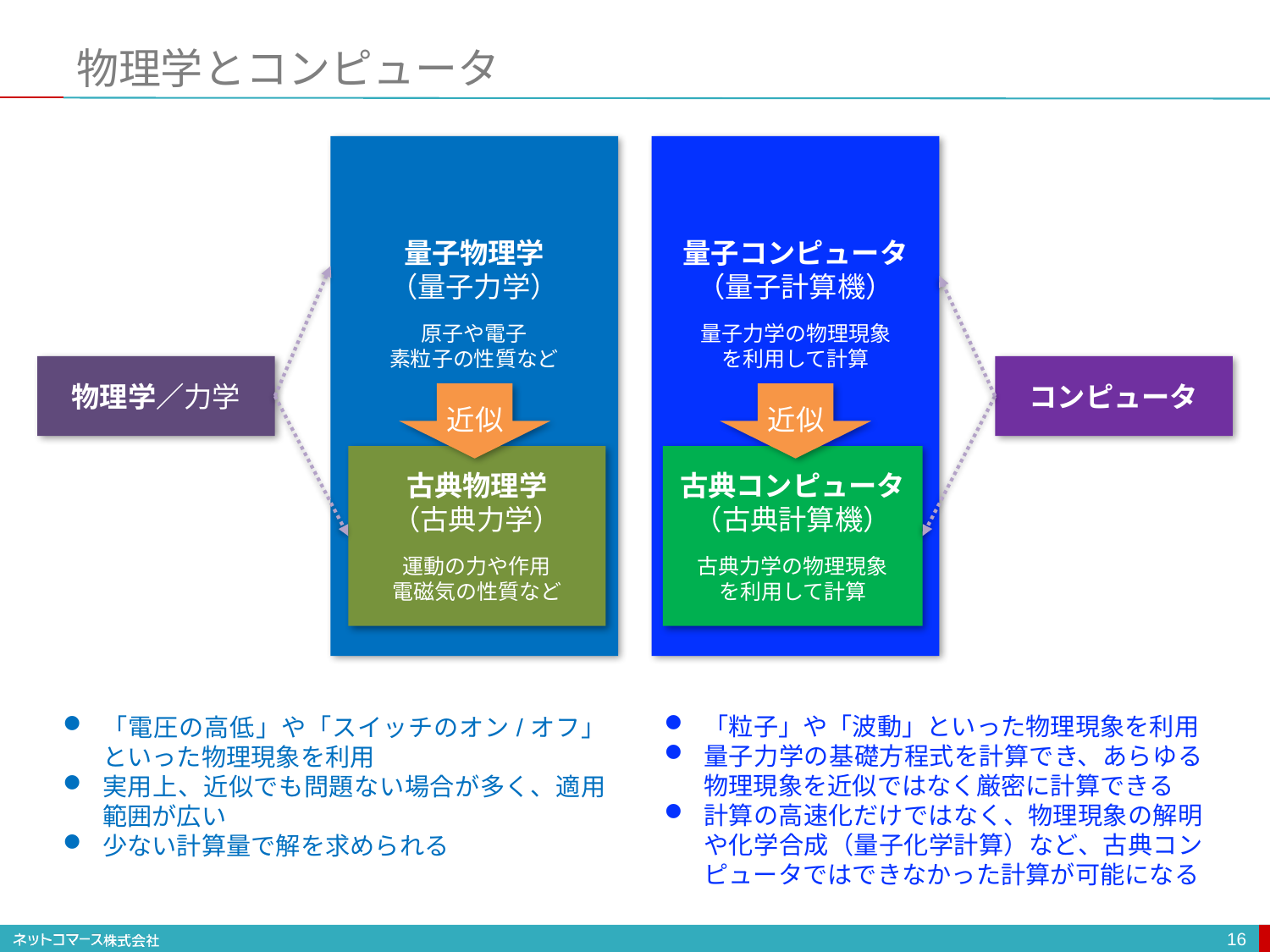

# 物理学とコンピュータ
量子物理学
（量子力学）

原子や電子
素粒子の性質など

量子コンピュータ
（量子計算機）

量子力学の物理現象
を利用して計算

コンピュータ

近似
古典コンピュータ
（古典計算機）

古典力学の物理現象
を利用して計算
物理学／力学

近似
古典物理学
（古典力学）

運動の力や作用
電磁気の性質など
「粒子」や「波動」といった物理現象を利用
量子力学の基礎方程式を計算でき、あらゆる物理現象を近似ではなく厳密に計算できる
計算の高速化だけではなく、物理現象の解明や化学合成（量子化学計算）など、古典コンピュータではできなかった計算が可能になる
「電圧の高低」や「スイッチのオン/オフ」といった物理現象を利用
実用上、近似でも問題ない場合が多く、適用範囲が広い
少ない計算量で解を求められる
16